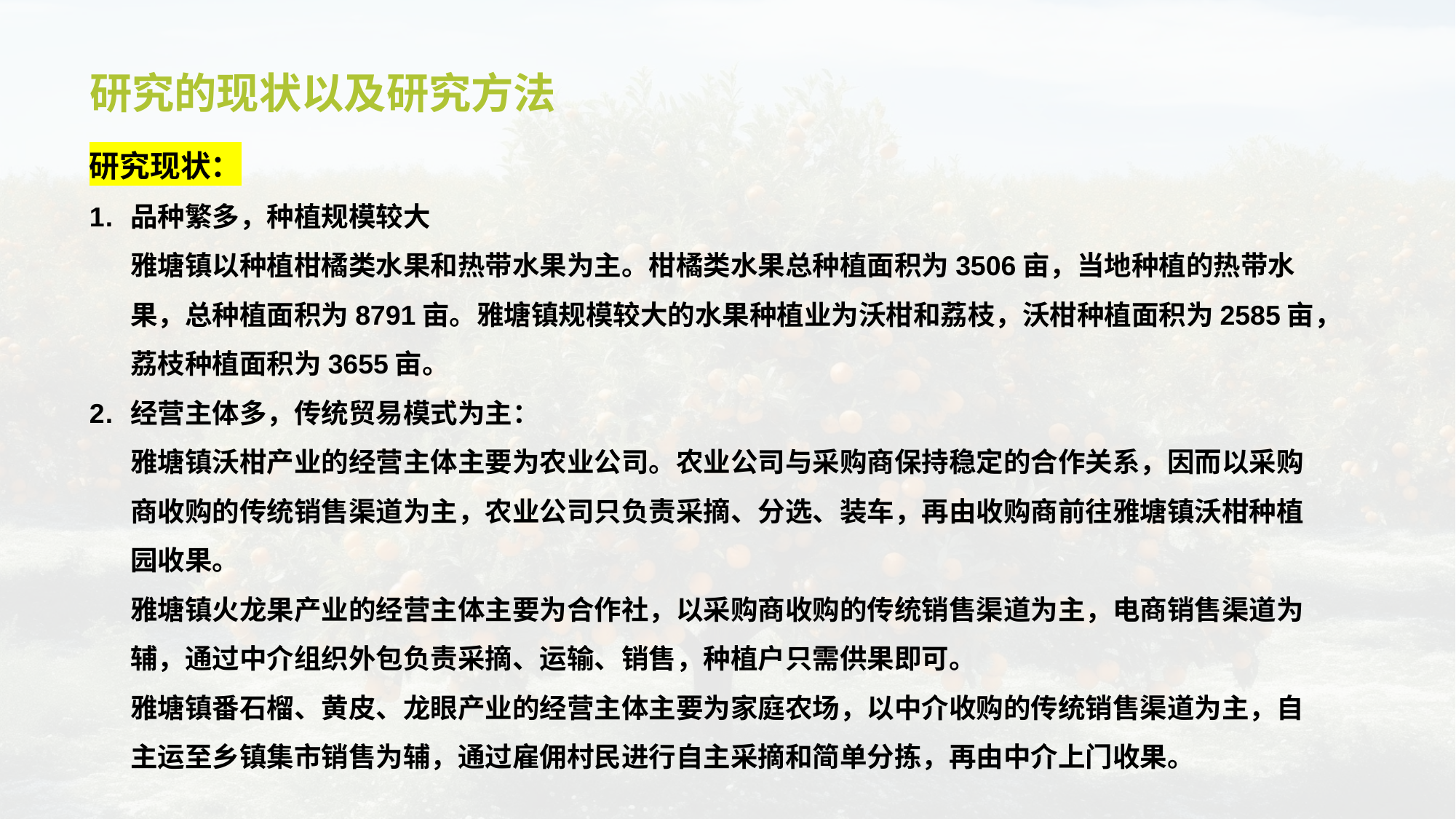

# 研究的现状以及研究方法
研究现状：
品种繁多，种植规模较大
雅塘镇以种植柑橘类水果和热带水果为主。柑橘类水果总种植面积为3506亩，当地种植的热带水果，总种植面积为8791亩。雅塘镇规模较大的水果种植业为沃柑和荔枝，沃柑种植面积为2585亩，荔枝种植面积为3655亩。
经营主体多，传统贸易模式为主：
雅塘镇沃柑产业的经营主体主要为农业公司。农业公司与采购商保持稳定的合作关系，因而以采购商收购的传统销售渠道为主，农业公司只负责采摘、分选、装车，再由收购商前往雅塘镇沃柑种植园收果。
雅塘镇火龙果产业的经营主体主要为合作社，以采购商收购的传统销售渠道为主，电商销售渠道为辅，通过中介组织外包负责采摘、运输、销售，种植户只需供果即可。
雅塘镇番石榴、黄皮、龙眼产业的经营主体主要为家庭农场，以中介收购的传统销售渠道为主，自主运至乡镇集市销售为辅，通过雇佣村民进行自主采摘和简单分拣，再由中介上门收果。